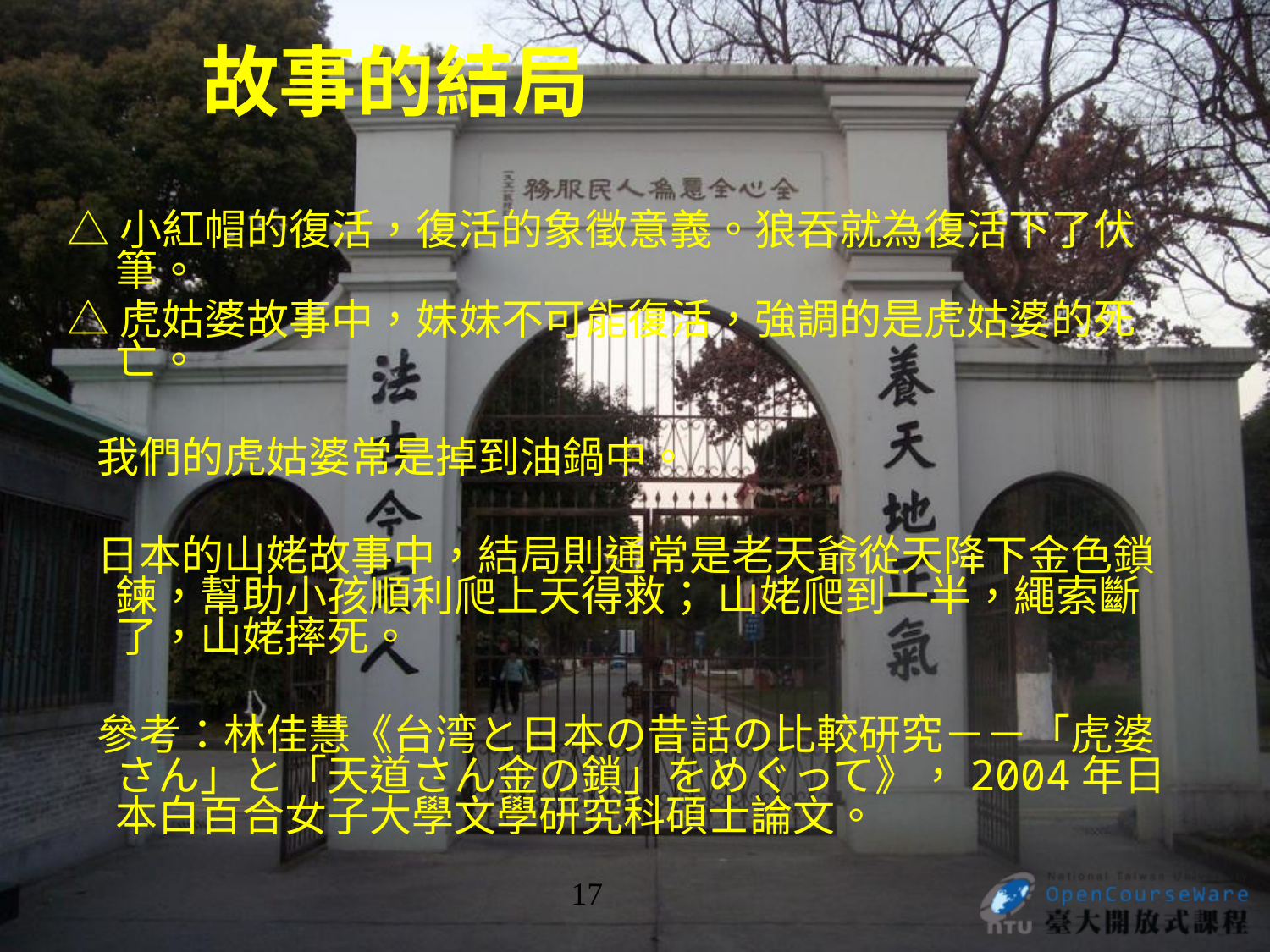

# 故事的結局
△小紅帽的復活，復活的象徵意義。狼吞就為復活下了伏筆。
△虎姑婆故事中，妹妹不可能復活，強調的是虎姑婆的死亡。

  我們的虎姑婆常是掉到油鍋中。

  日本的山姥故事中，結局則通常是老天爺從天降下金色鎖鍊，幫助小孩順利爬上天得救； 山姥爬到一半，繩索斷了，山姥摔死。

  參考：林佳慧《台湾と日本の昔話の比較研究－－「虎婆さん」と「天道さん金の鎖」をめぐって》，2004年日本白百合女子大學文學研究科碩士論文。
17